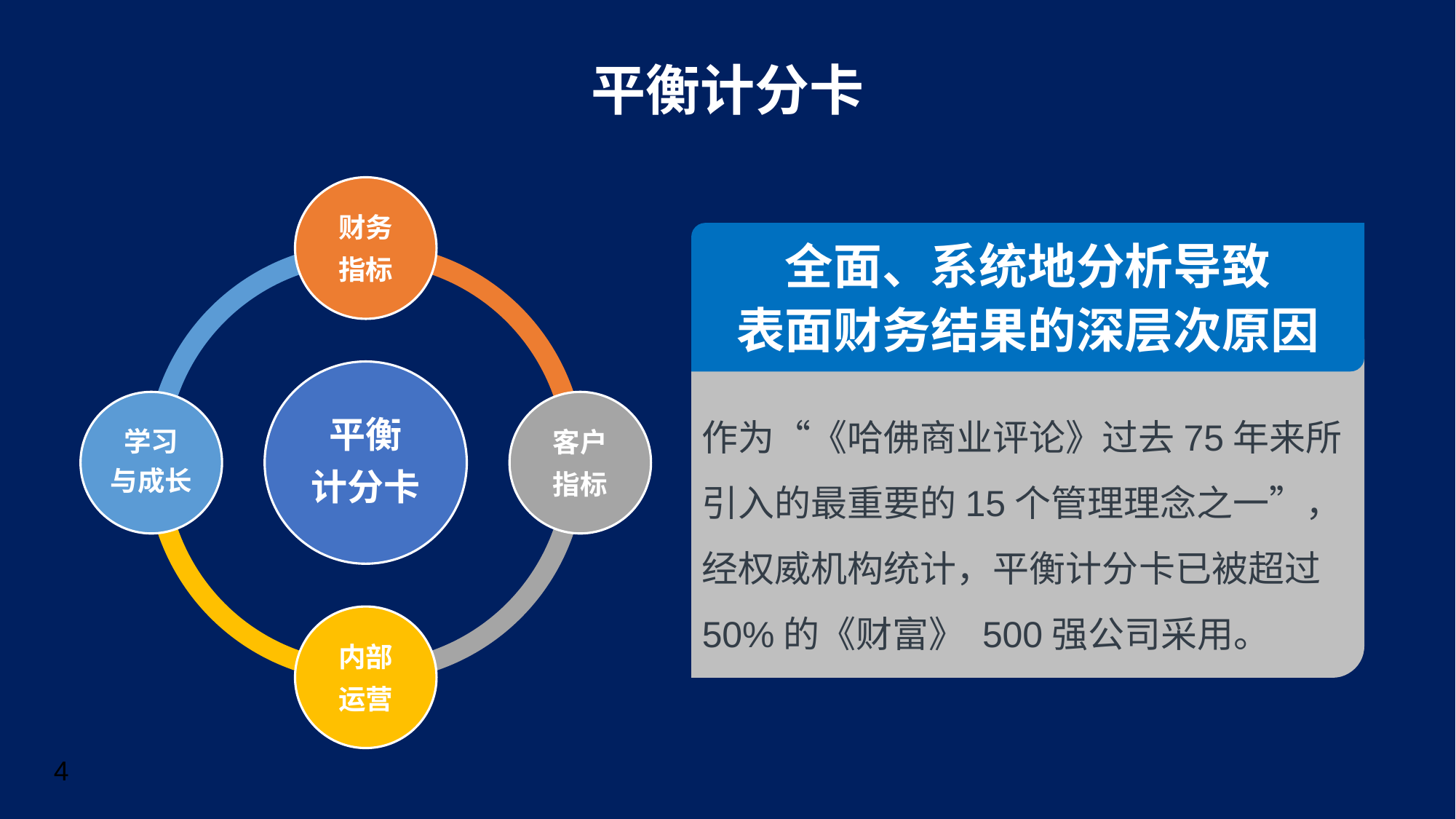

平衡计分卡
平衡
计分卡
财务
指标
客户
指标
内部
运营
学习
与成长
全面、系统地分析导致
表面财务结果的深层次原因

作为“《哈佛商业评论》过去75年来所引入的最重要的15个管理理念之一”，经权威机构统计，平衡计分卡已被超过50%的《财富》 500强公司采用。
4